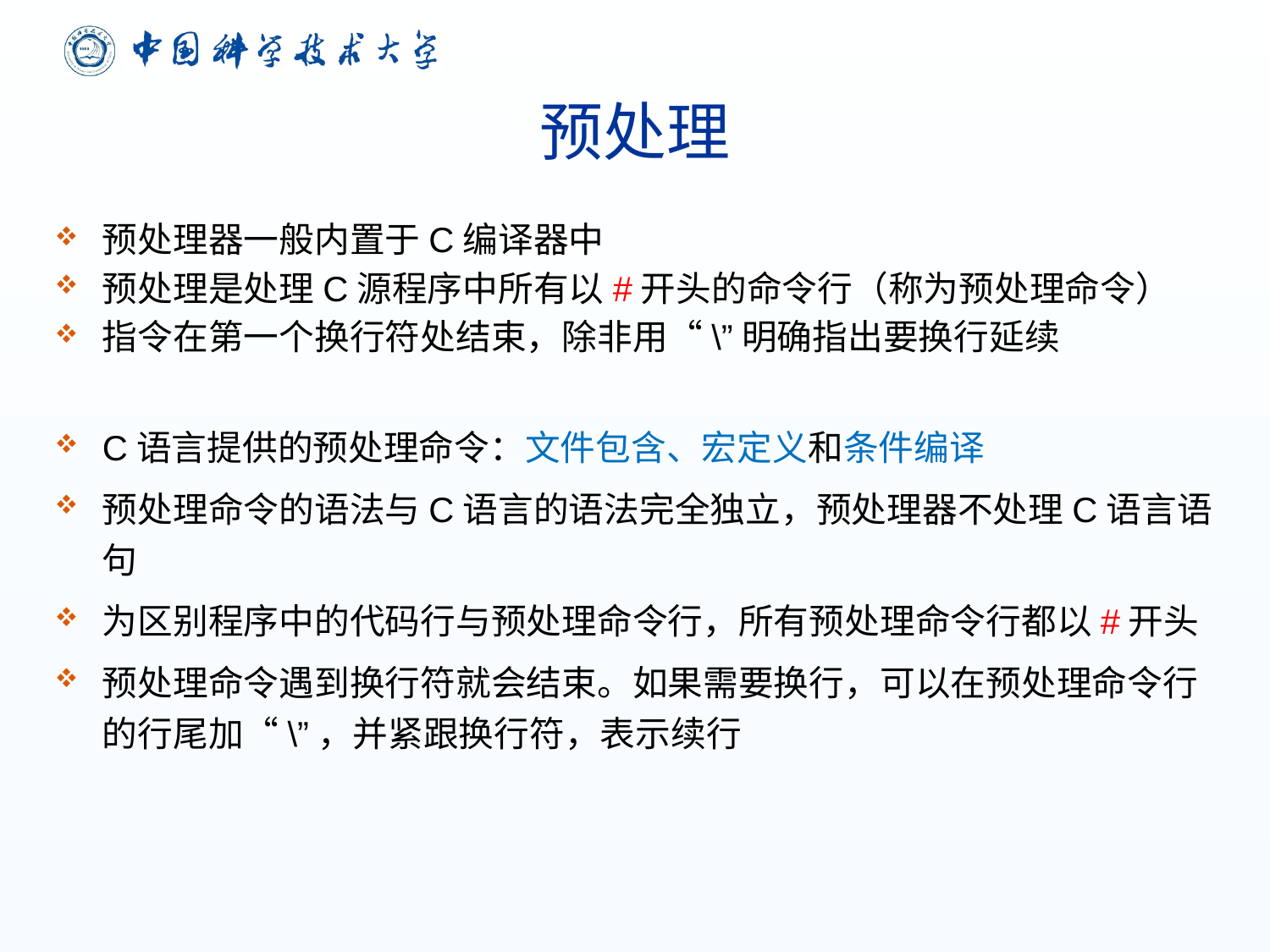

# 预处理
预处理器一般内置于C编译器中
预处理是处理C源程序中所有以#开头的命令行（称为预处理命令）
指令在第一个换行符处结束，除非用“\”明确指出要换行延续

C语言提供的预处理命令：文件包含、宏定义和条件编译
预处理命令的语法与C语言的语法完全独立，预处理器不处理C语言语句
为区别程序中的代码行与预处理命令行，所有预处理命令行都以#开头
预处理命令遇到换行符就会结束。如果需要换行，可以在预处理命令行的行尾加“\”，并紧跟换行符，表示续行